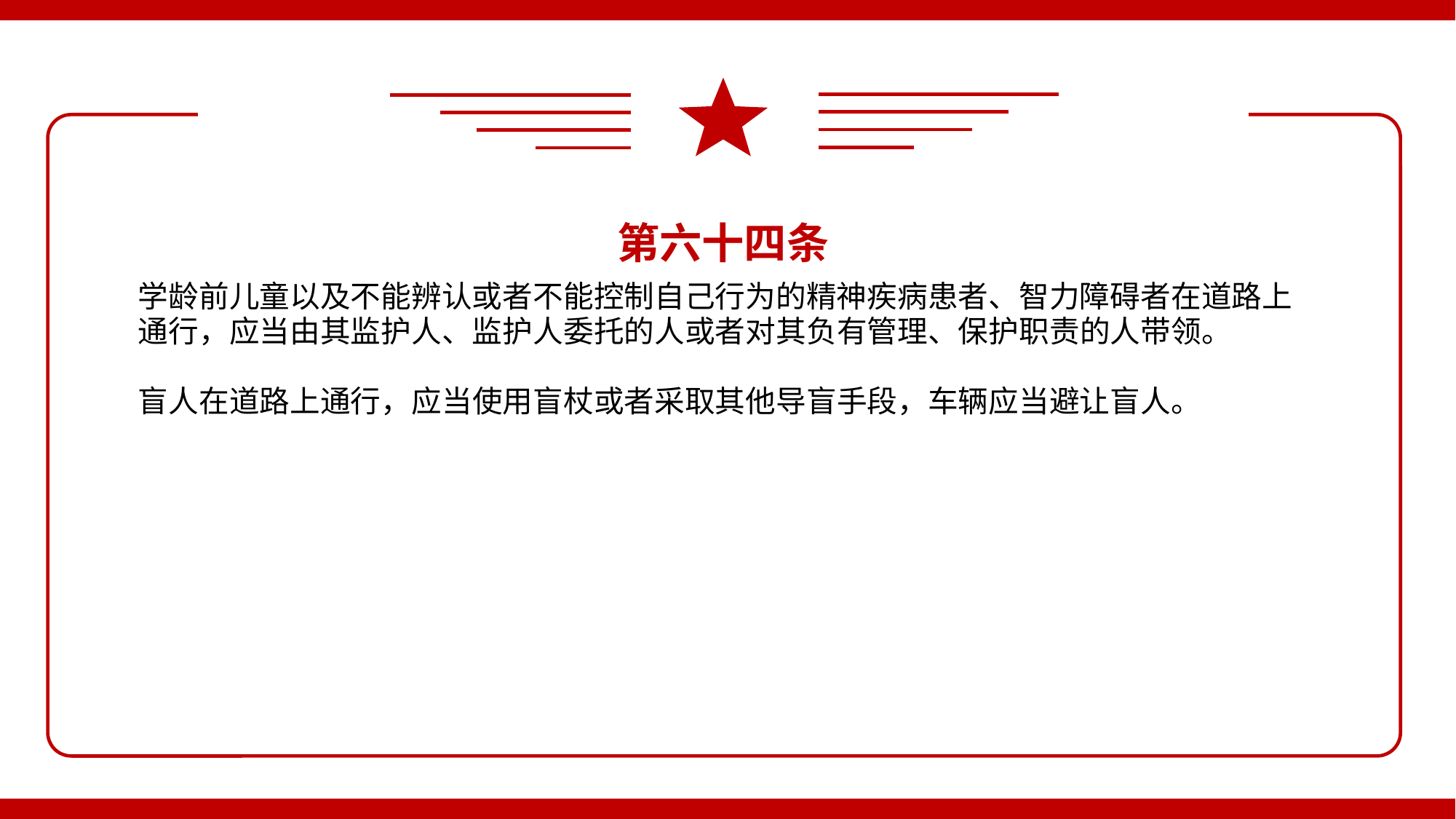

第六十四条
学龄前儿童以及不能辨认或者不能控制自己行为的精神疾病患者、智力障碍者在道路上通行，应当由其监护人、监护人委托的人或者对其负有管理、保护职责的人带领。

盲人在道路上通行，应当使用盲杖或者采取其他导盲手段，车辆应当避让盲人。